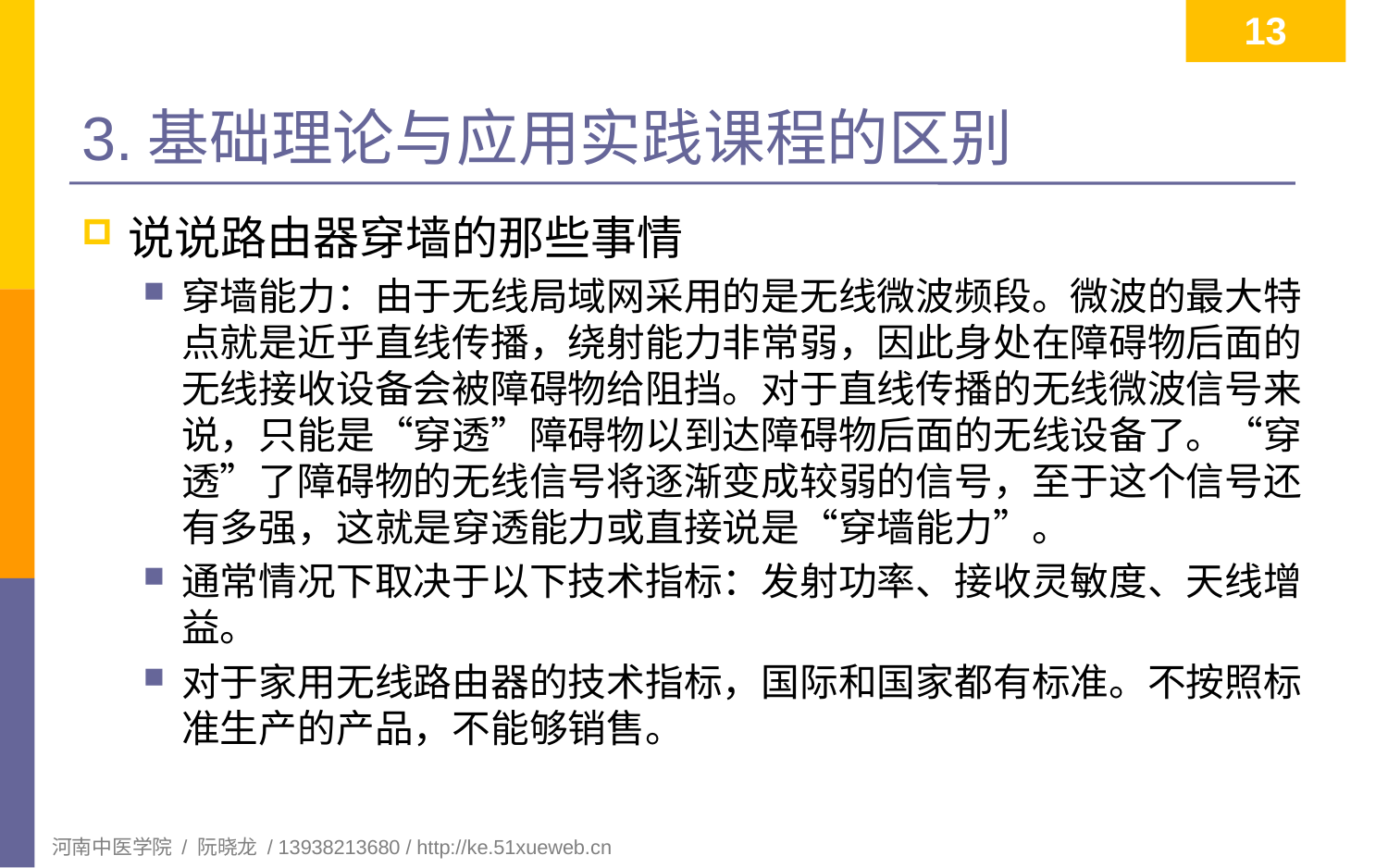

13
# 3.基础理论与应用实践课程的区别

说说路由器穿墙的那些事情
穿墙能力：由于无线局域网采用的是无线微波频段。微波的最大特点就是近乎直线传播，绕射能力非常弱，因此身处在障碍物后面的无线接收设备会被障碍物给阻挡。对于直线传播的无线微波信号来说，只能是“穿透”障碍物以到达障碍物后面的无线设备了。“穿透”了障碍物的无线信号将逐渐变成较弱的信号，至于这个信号还有多强，这就是穿透能力或直接说是“穿墙能力”。
通常情况下取决于以下技术指标：发射功率、接收灵敏度、天线增益。
对于家用无线路由器的技术指标，国际和国家都有标准。不按照标准生产的产品，不能够销售。